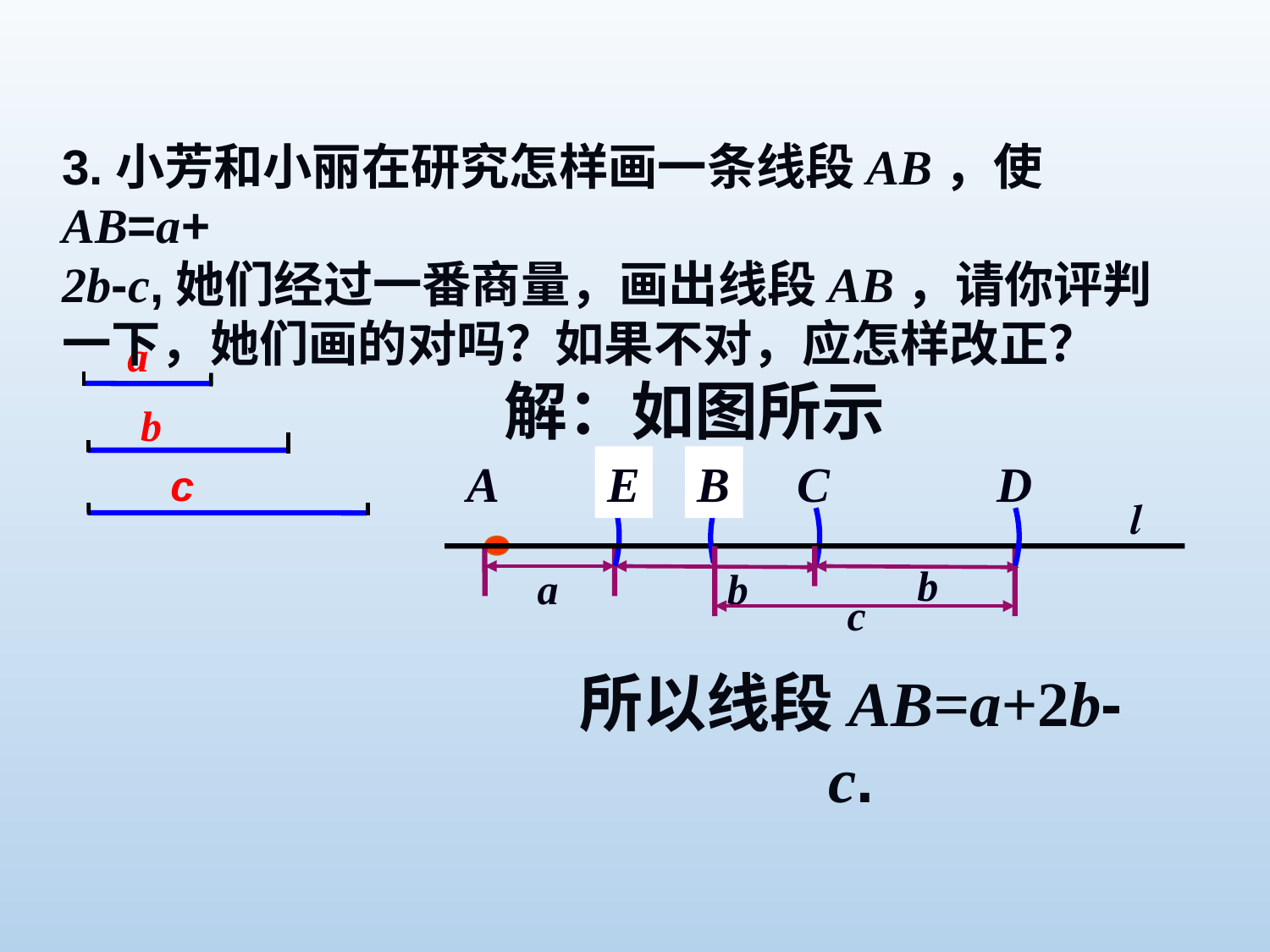

3.小芳和小丽在研究怎样画一条线段AB，使AB=a+
2b-c,她们经过一番商量，画出线段AB，请你评判一下，她们画的对吗？如果不对，应怎样改正？
a
解：如图所示

b

c

A
E
B
C
D
B
E
l

b
a
b
c
所以线段AB=a+2b-c.